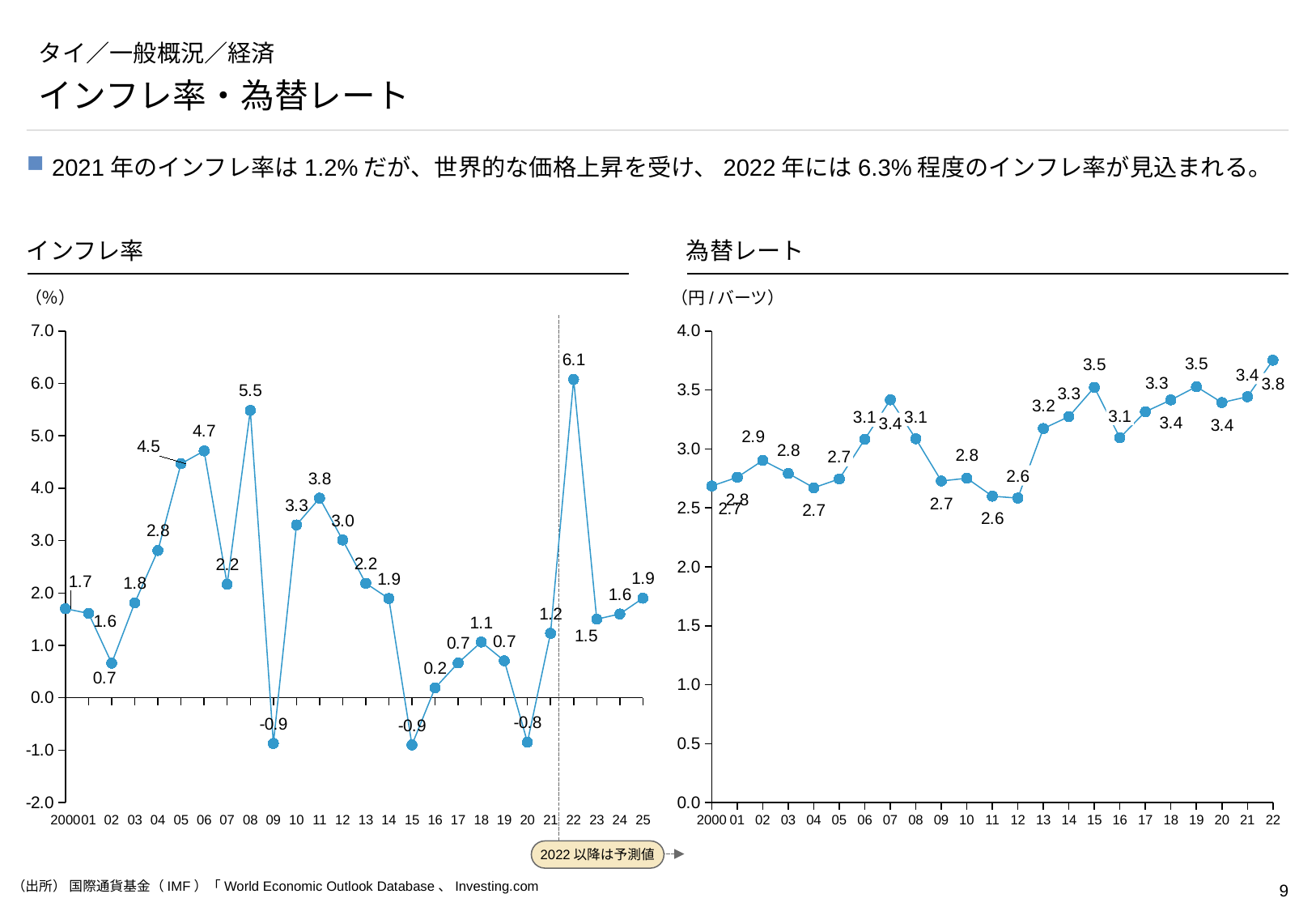

# タイ／一般概況／経済
インフレ率・為替レート
2021年のインフレ率は1.2%だが、世界的な価格上昇を受け、2022年には6.3%程度のインフレ率が見込まれる。
インフレ率
為替レート
（％）
（円/バーツ）

2022以降は予測値

### Chart

| Category |  |
|---|---|

### Chart

| Category |  |
|---|---|
3.4
3.8
3.1
3.1
3.1
3.4
2.7
2.6
2000
01
02
03
04
05
06
07
08
09
10
11
12
13
14
15
16
17
18
19
20
21
22
23
24
25
2000
01
02
03
04
05
06
07
08
09
10
11
12
13
14
15
16
17
18
19
20
21
22
（出所） 国際通貨基金（IMF）「World Economic Outlook Database、Investing.com